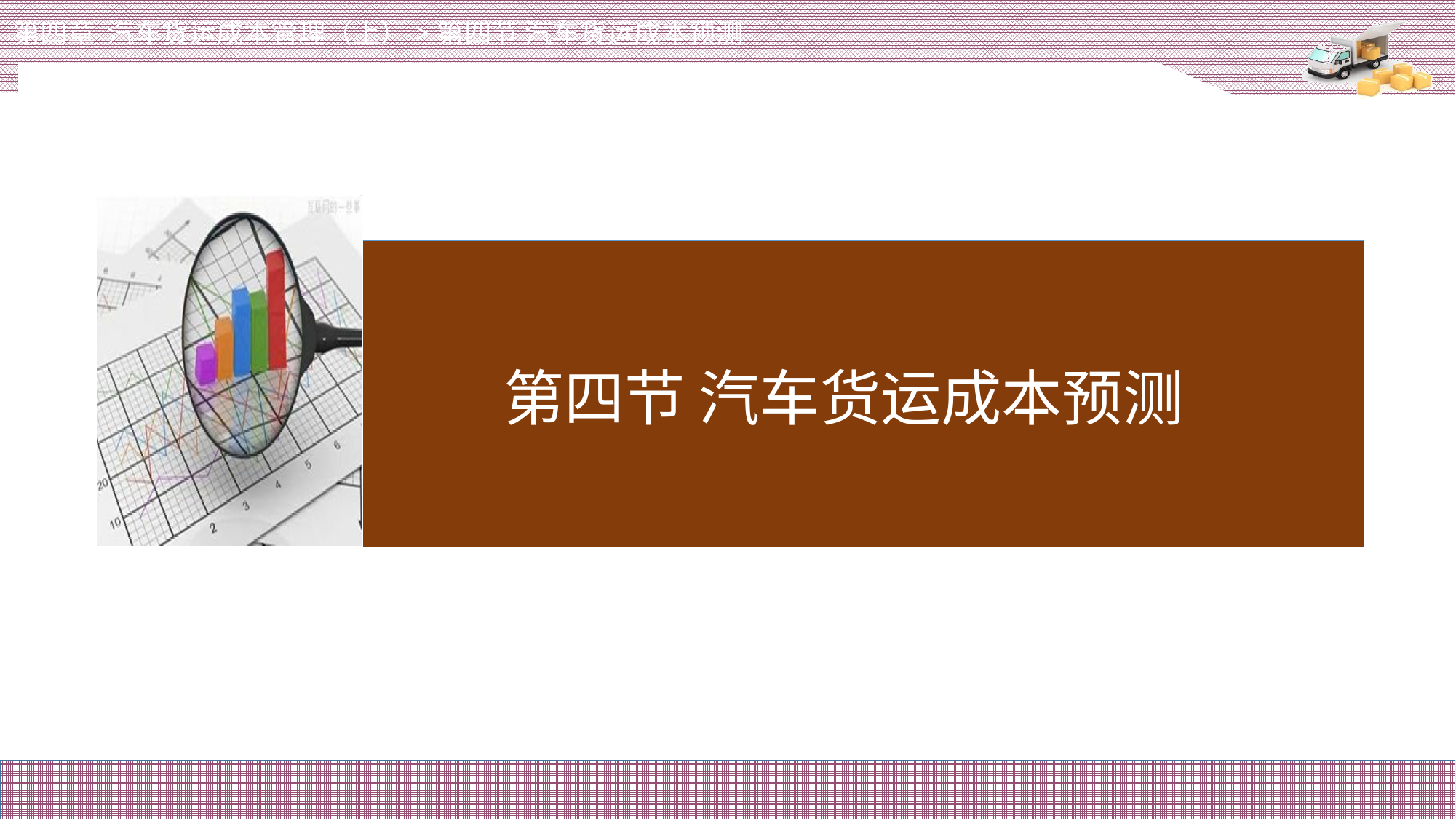

第四章  汽车货运成本管理（上）>第四节 汽车货运成本预测
      第四节 汽车货运成本预测